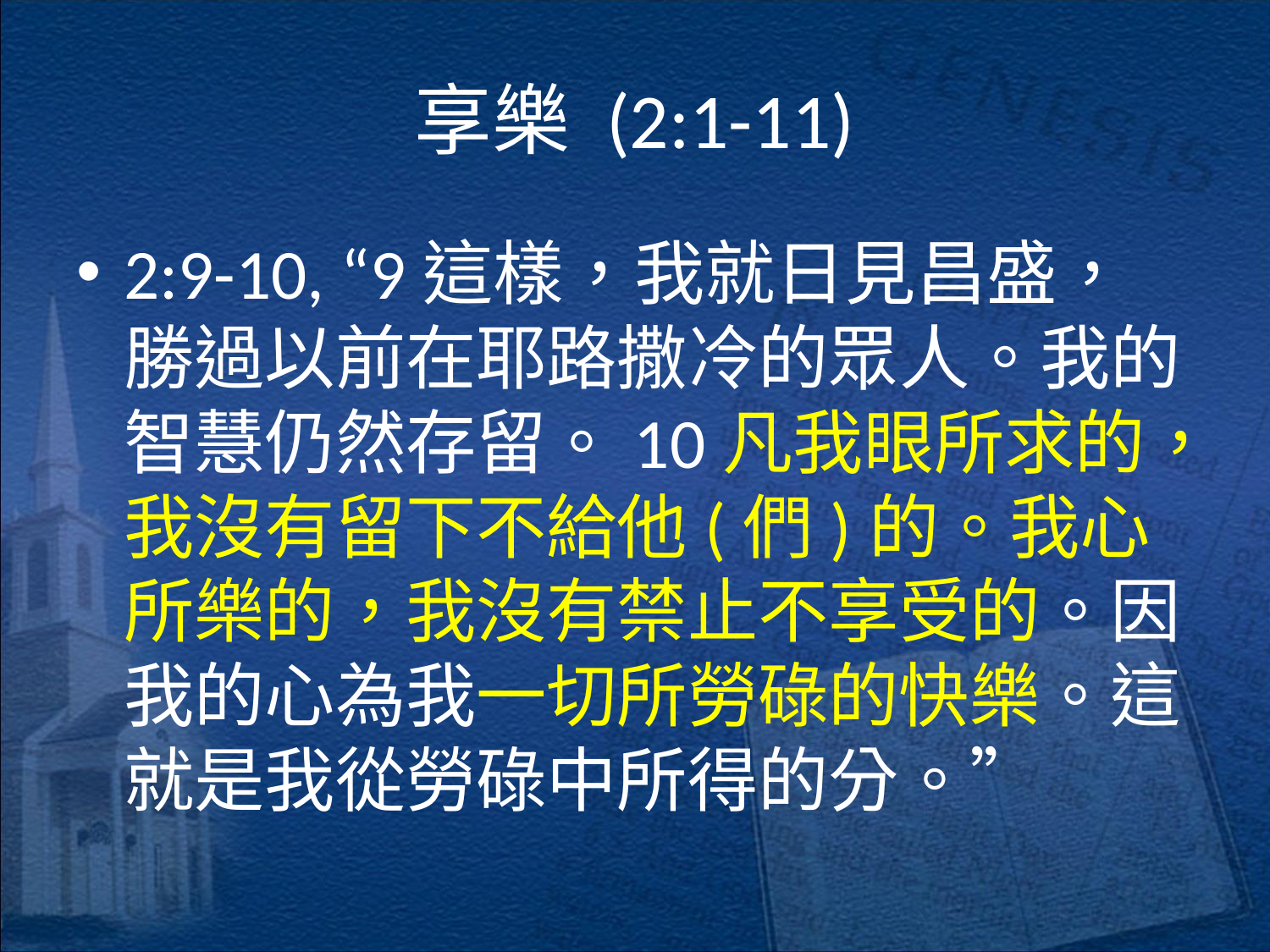

# 享樂 (2:1-11)
2:9-10, “9這樣，我就日見昌盛，勝過以前在耶路撒冷的眾人。我的智慧仍然存留。10凡我眼所求的，我沒有留下不給他(們)的。我心所樂的，我沒有禁止不享受的。因我的心為我一切所勞碌的快樂。這就是我從勞碌中所得的分。”